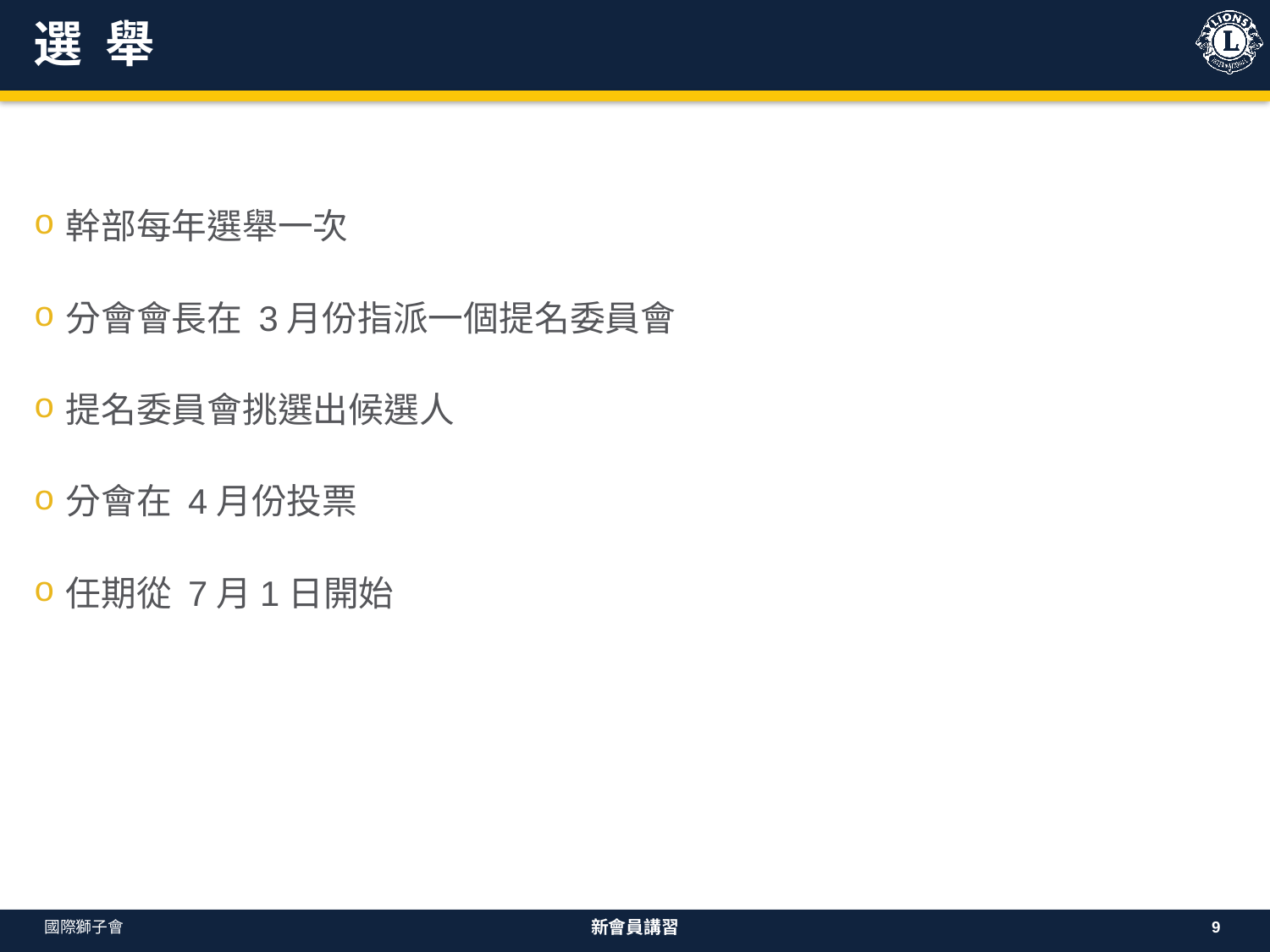

# 選  舉
幹部每年選舉一次
分會會長在 3月份指派一個提名委員會
提名委員會挑選出候選人
分會在 4月份投票
任期從 7月1日開始